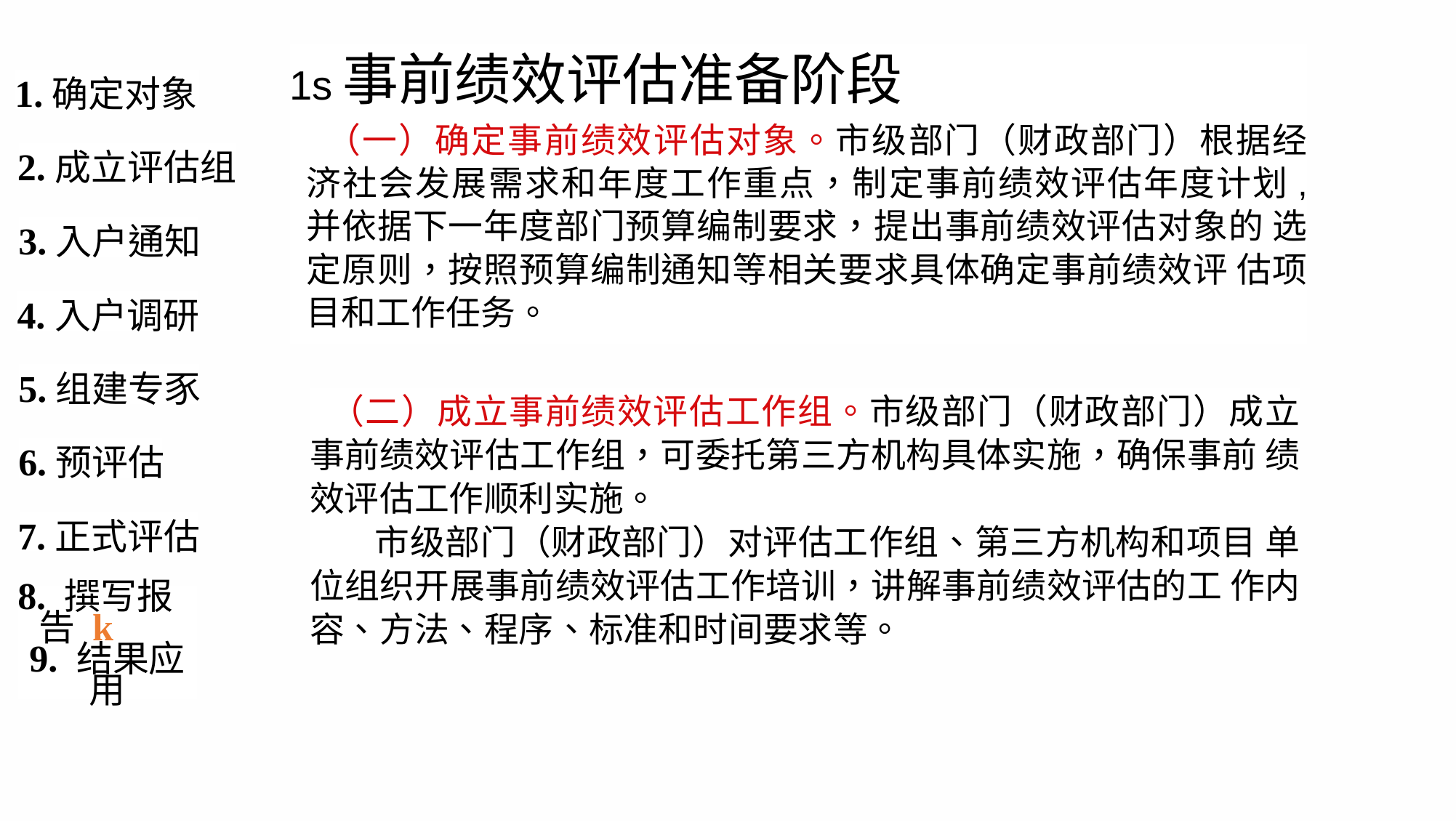

1s事前绩效评估准备阶段
（一）确定事前绩效评估对象。市级部门（财政部门）根据经 济社会发展需求和年度工作重点，制定事前绩效评估年度计划, 并依据下一年度部门预算编制要求，提出事前绩效评估对象的 选定原则，按照预算编制通知等相关要求具体确定事前绩效评 估项目和工作任务。
1.确定对象
2.成立评估组
3.入户通知
4.入户调研
5.组建专豕
（二）成立事前绩效评估工作组。市级部门（财政部门）成立 事前绩效评估工作组，可委托第三方机构具体实施，确保事前 绩效评估工作顺利实施。
市级部门（财政部门）对评估工作组、第三方机构和项目 单位组织开展事前绩效评估工作培训，讲解事前绩效评估的工 作内容、方法、程序、标准和时间要求等。
6.预评估
7.正式评估
8. 撰写报告 k
9. 结果应用